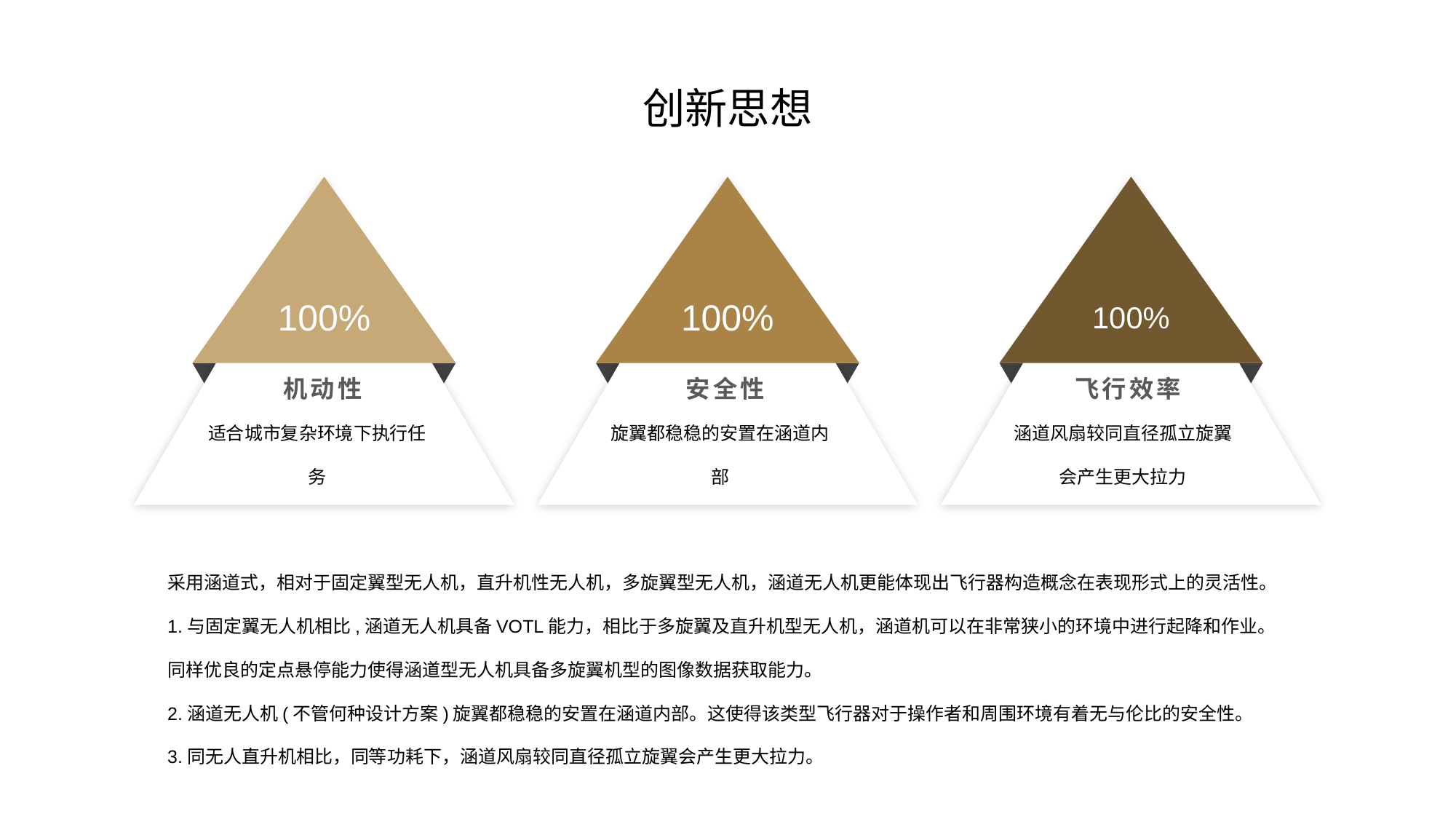

创新思想
100%
100%
100%

机动性
安全性
飞行效率
适合城市复杂环境下执行任务
旋翼都稳稳的安置在涵道内部
涵道风扇较同直径孤立旋翼会产生更大拉力
采用涵道式，相对于固定翼型无人机，直升机性无人机，多旋翼型无人机，涵道无人机更能体现出飞行器构造概念在表现形式上的灵活性。
1.与固定翼无人机相比,涵道无人机具备VOTL能力，相比于多旋翼及直升机型无人机，涵道机可以在非常狭小的环境中进行起降和作业。同样优良的定点悬停能力使得涵道型无人机具备多旋翼机型的图像数据获取能力。
2.涵道无人机(不管何种设计方案)旋翼都稳稳的安置在涵道内部。这使得该类型飞行器对于操作者和周围环境有着无与伦比的安全性。
3.同无人直升机相比，同等功耗下，涵道风扇较同直径孤立旋翼会产生更大拉力。